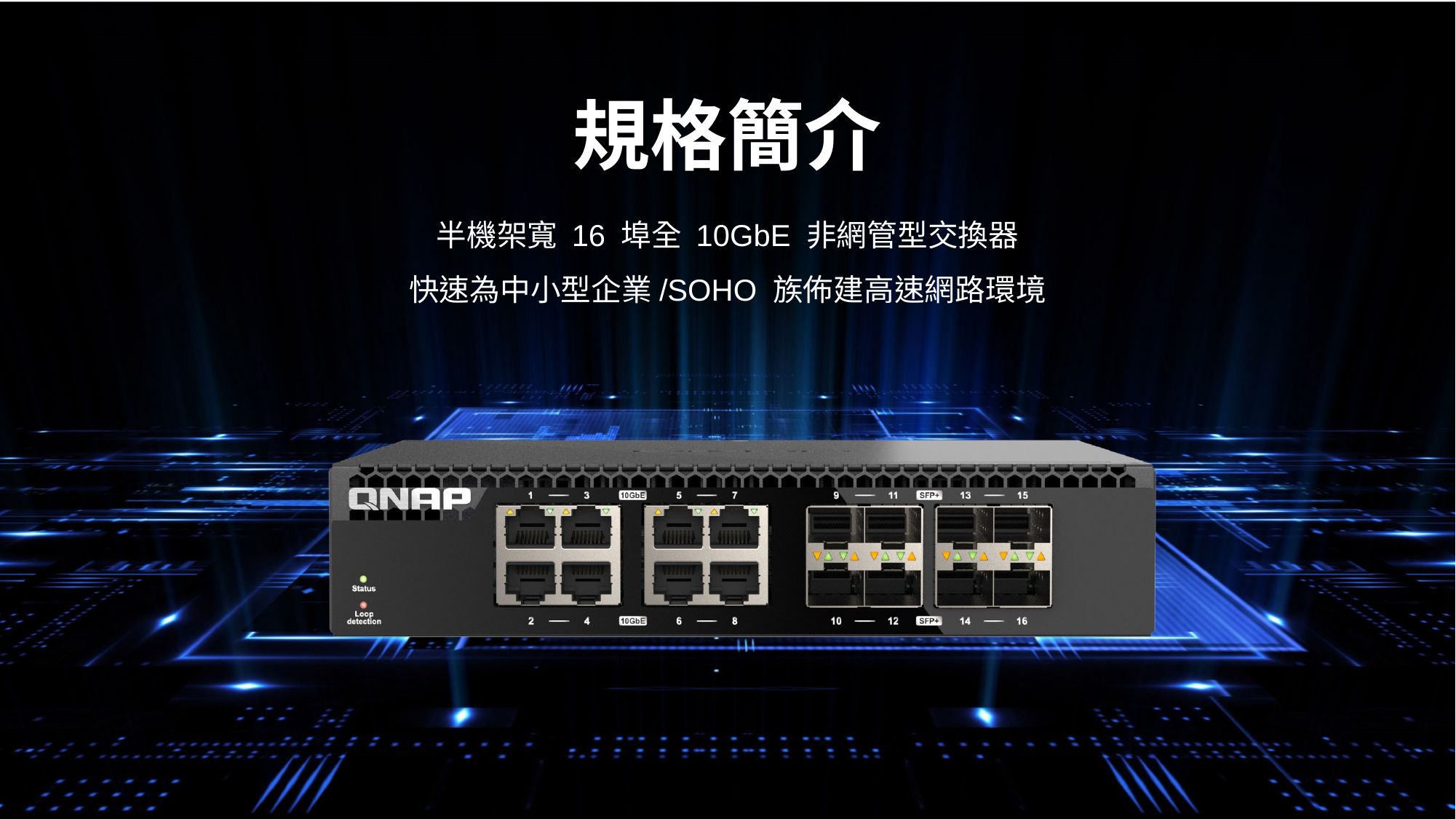

# 規格簡介
半機架寬 16 埠全 10GbE 非網管型交換器
快速為中小型企業/SOHO 族佈建高速網路環境